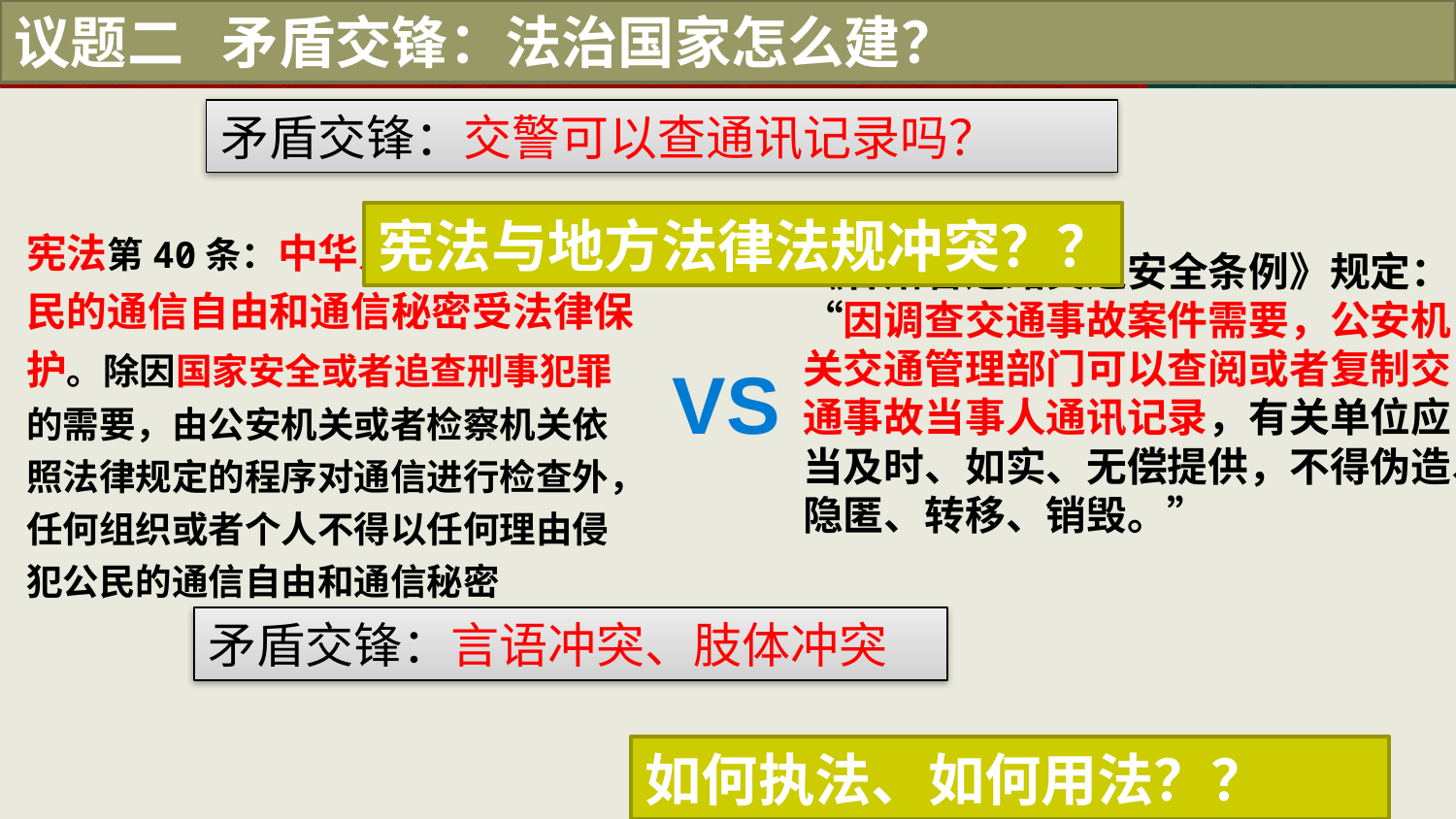

议题二   矛盾交锋：法治国家怎么建？
矛盾交锋：交警可以查通讯记录吗？
宪法与地方法律法规冲突？？
宪法第40条：中华人民共和国公民的通信自由和通信秘密受法律保护。除因国家安全或者追查刑事犯罪的需要，由公安机关或者检察机关依照法律规定的程序对通信进行检查外，任何组织或者个人不得以任何理由侵犯公民的通信自由和通信秘密
《甘肃省道路交通安全条例》规定：“因调查交通事故案件需要，公安机关交通管理部门可以查阅或者复制交通事故当事人通讯记录，有关单位应当及时、如实、无偿提供，不得伪造、隐匿、转移、销毁。”
VS
矛盾交锋：言语冲突、肢体冲突
如何执法、如何用法？？